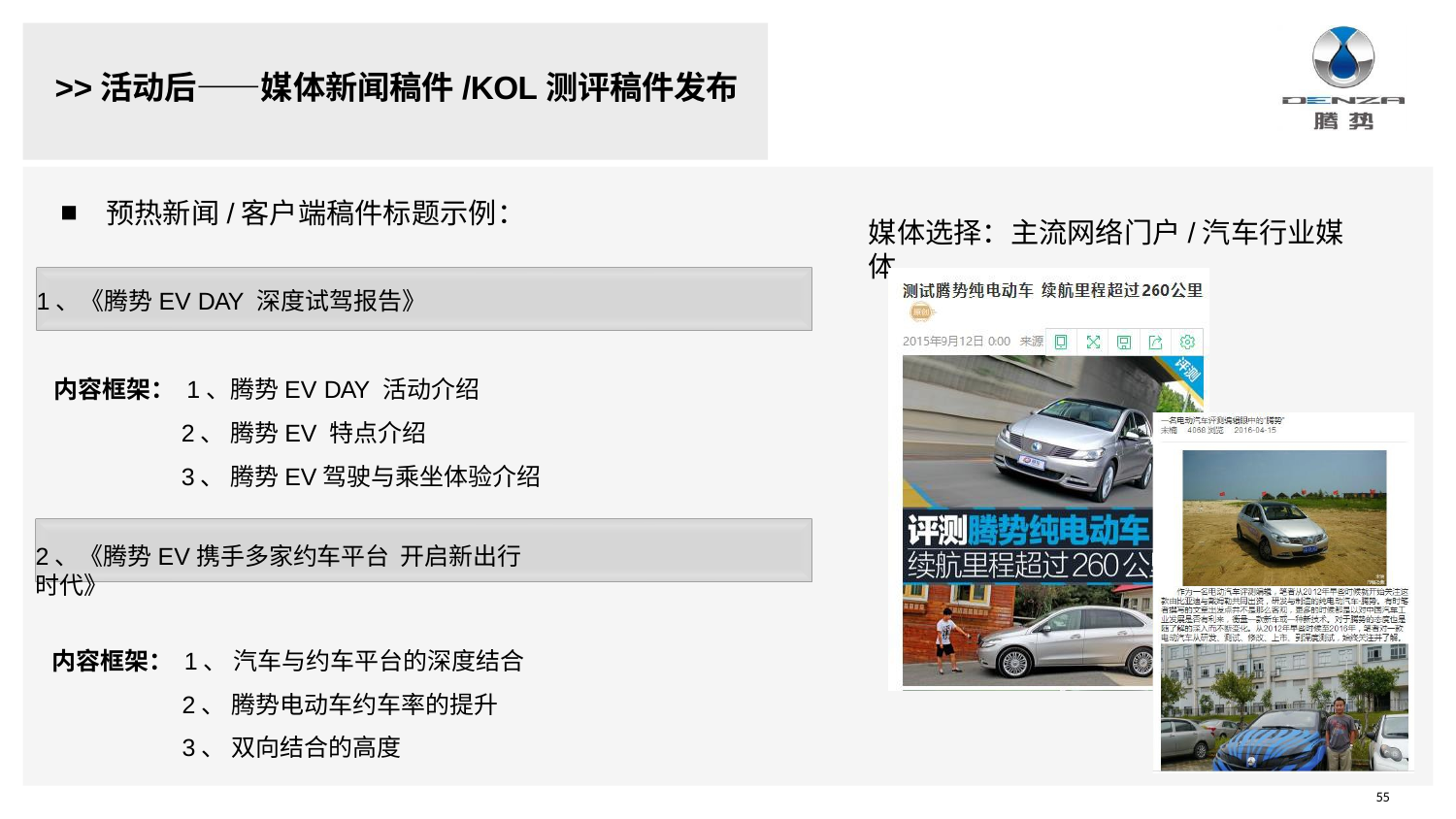

# >>活动后——媒体新闻稿件/KOL测评稿件发布

预热新闻/客户端稿件标题示例：

1、《腾势EV DAY 深度试驾报告》

内容框架： 1、腾势EV DAY 活动介绍
2、 腾势EV 特点介绍
3、 腾势EV驾驶与乘坐体验介绍

2、《腾势EV携手多家约车平台 开启新出行时代》

内容框架： 1、 汽车与约车平台的深度结合
2、 腾势电动车约车率的提升
3、 双向结合的高度
媒体选择：主流网络门户/汽车行业媒体

55